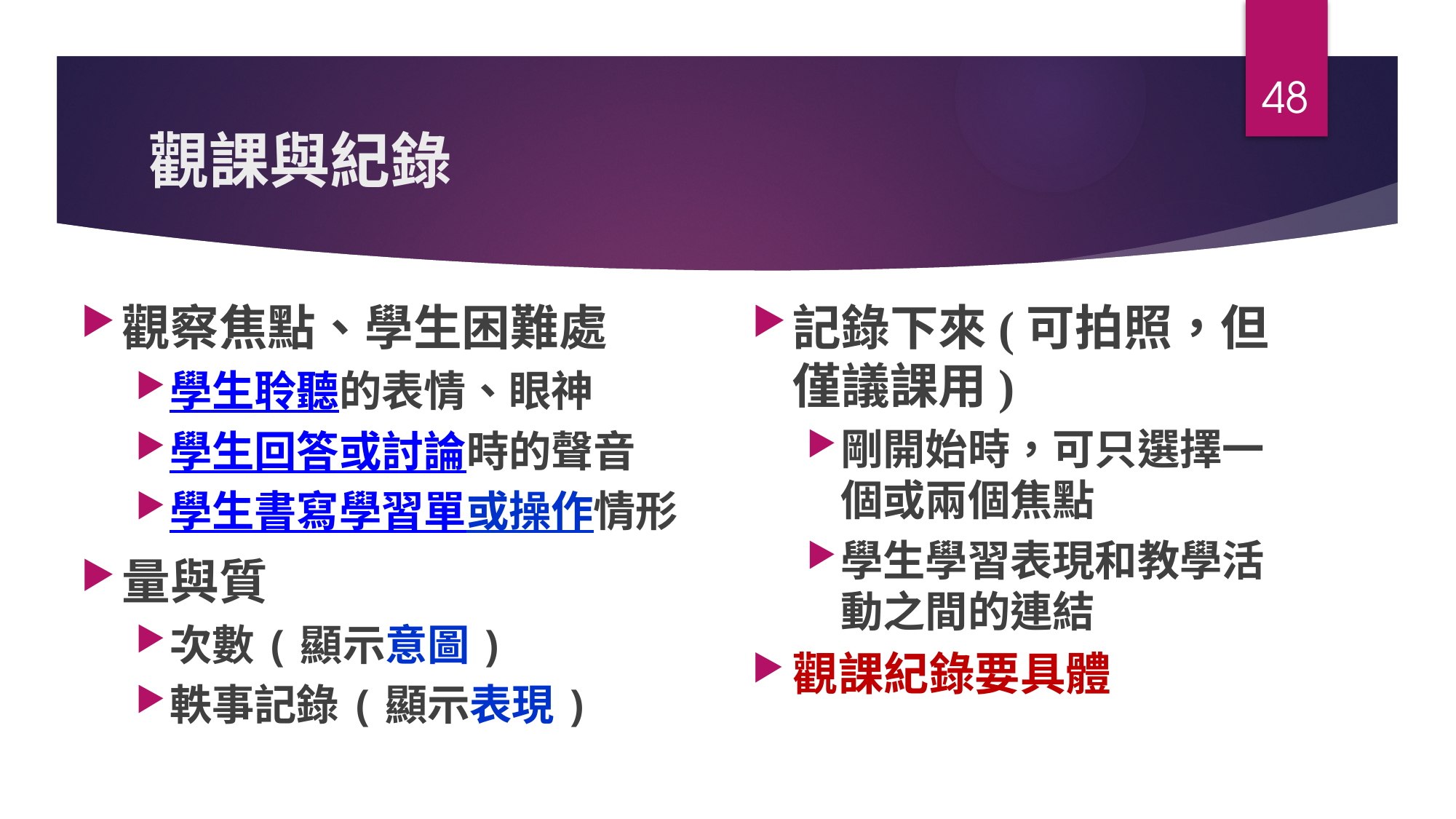

48
# 觀課與紀錄
觀察焦點、學生困難處
學生聆聽的表情、眼神
學生回答或討論時的聲音
學生書寫學習單或操作情形
量與質
次數(顯示意圖)
軼事記錄(顯示表現)
記錄下來(可拍照，但僅議課用)
剛開始時，可只選擇一個或兩個焦點
學生學習表現和教學活動之間的連結
觀課紀錄要具體